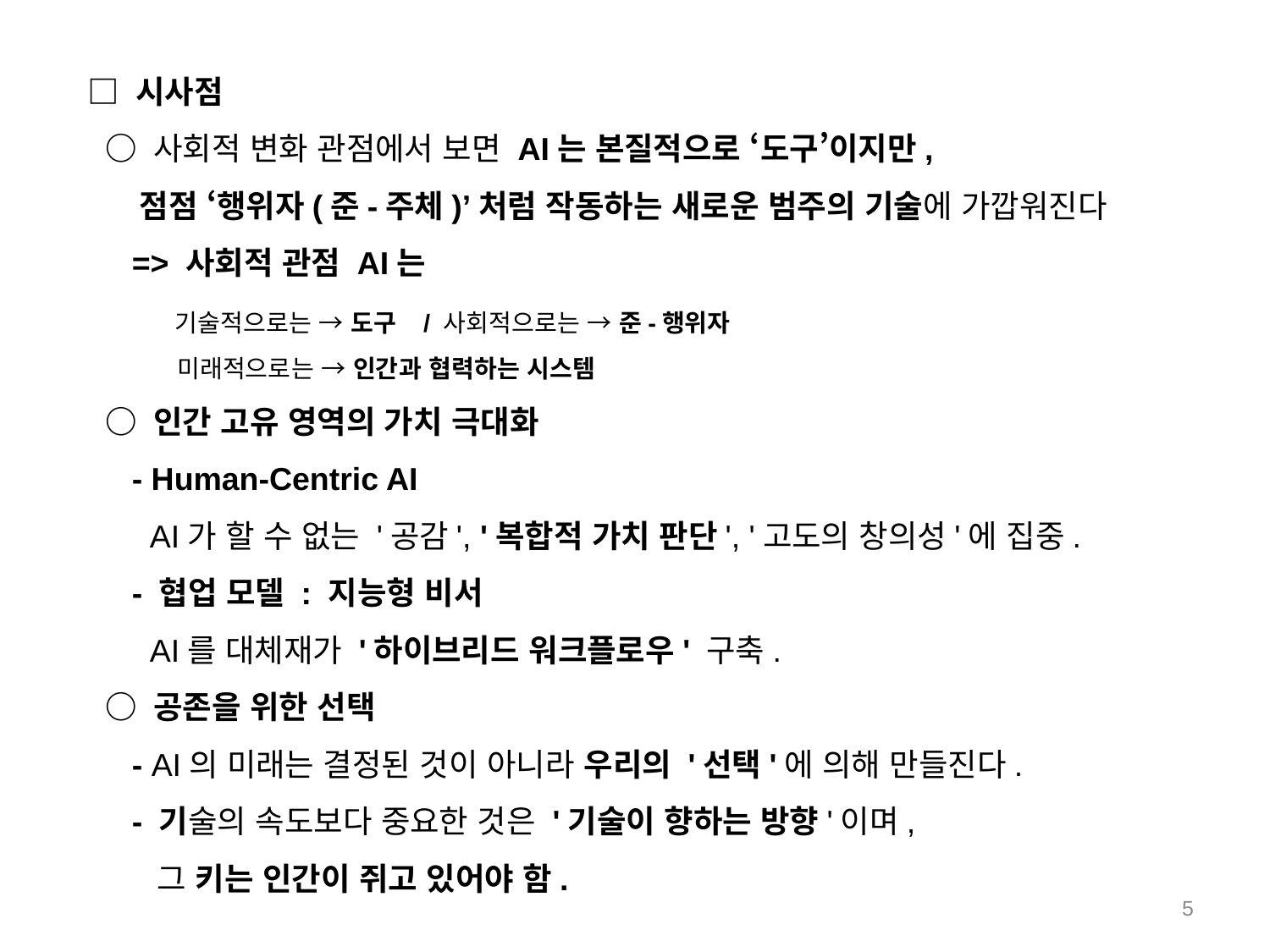

□ 시사점
  ○ 사회적 변화 관점에서 보면 AI는 본질적으로 ‘도구’이지만,
     점점 ‘행위자(준-주체)’처럼 작동하는 새로운 범주의 기술에 가깝워진다
     => 사회적 관점 AI는
         기술적으로는 → 도구   / 사회적으로는 → 준-행위자
            미래적으로는 → 인간과 협력하는 시스템
  ○ 인간 고유 영역의 가치 극대화
     - Human-Centric AI
       AI가 할 수 없는 '공감', '복합적 가치 판단', '고도의 창의성'에 집중.
     - 협업 모델 : 지능형 비서
       AI를 대체재가 '하이브리드 워크플로우' 구축.
  ○ 공존을 위한 선택
     - AI의 미래는 결정된 것이 아니라 우리의 '선택'에 의해 만들진다.
     - 기술의 속도보다 중요한 것은 '기술이 향하는 방향'이며,
       그 키는 인간이 쥐고 있어야 함.
5